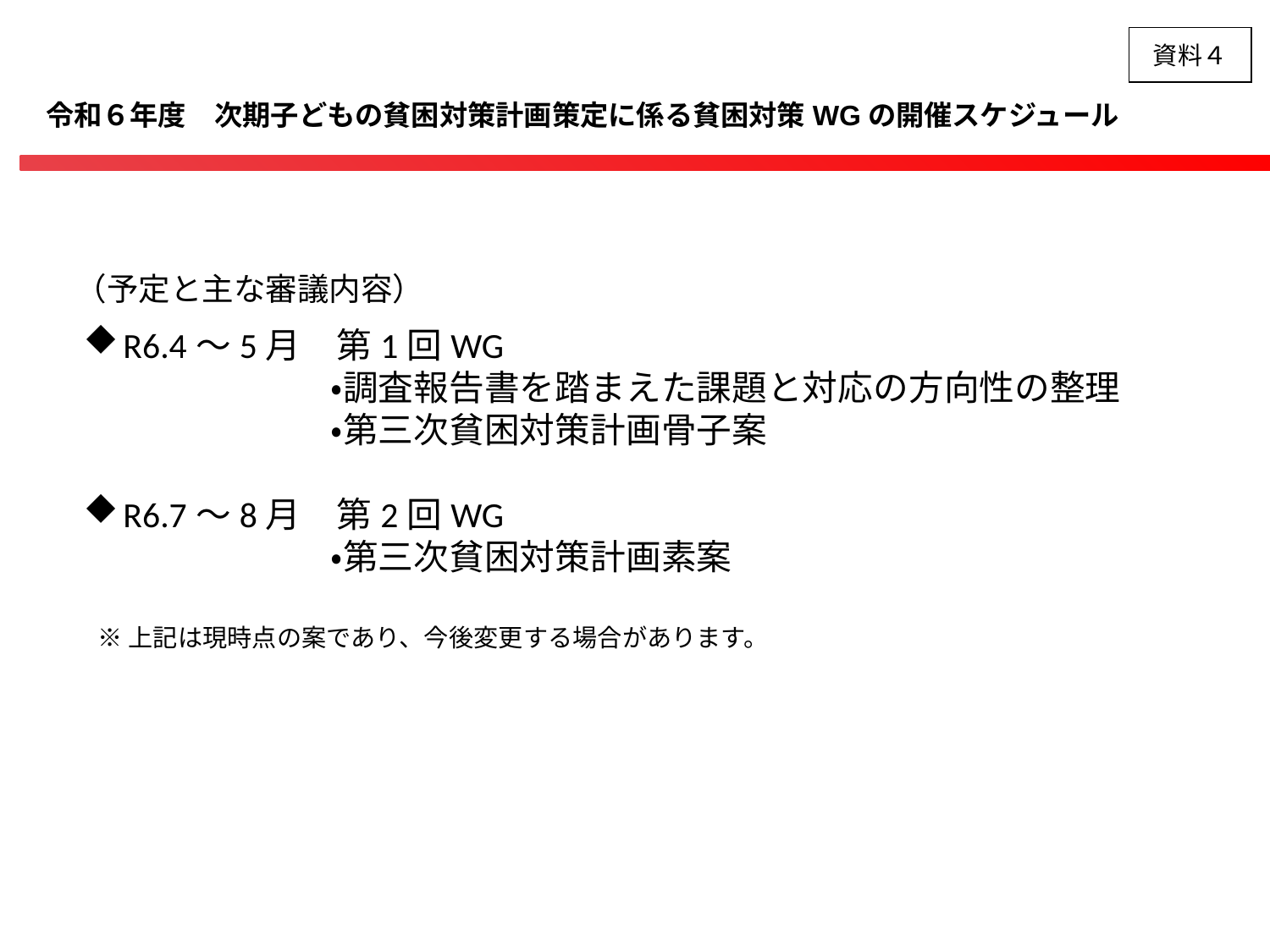

資料４
 令和６年度　次期子どもの貧困対策計画策定に係る貧困対策WGの開催スケジュール

（予定と主な審議内容）
R6.4～5月　第1回WG
　　　　　　　・調査報告書を踏まえた課題と対応の方向性の整理
　　　　　　　・第三次貧困対策計画骨子案

R6.7～8月　第2回WG
　　　　　　　・第三次貧困対策計画素案

  ※上記は現時点の案であり、今後変更する場合があります。